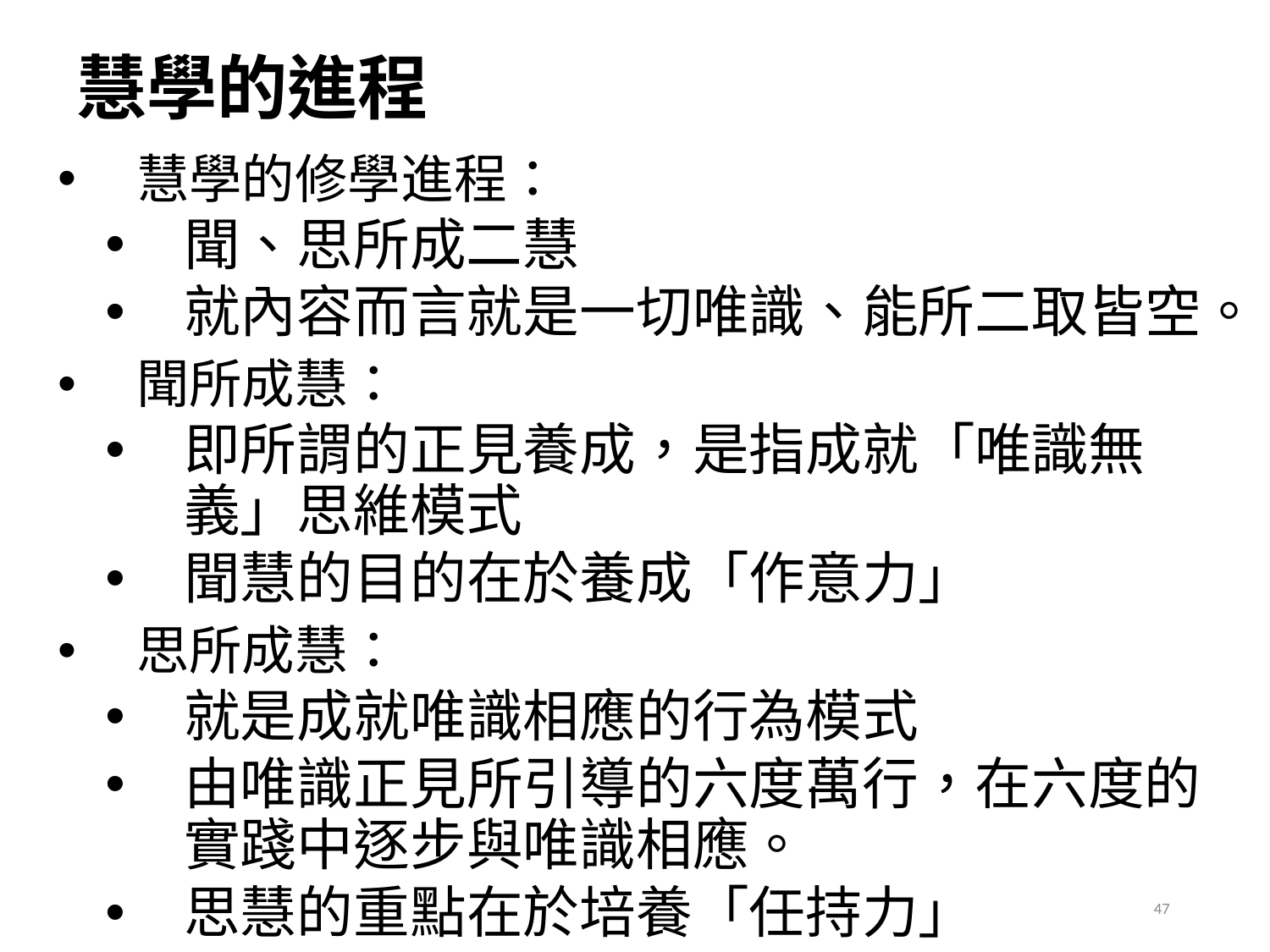

# 慧學的進程
慧學的修學進程：
聞、思所成二慧
就內容而言就是一切唯識、能所二取皆空。
聞所成慧：
即所謂的正見養成，是指成就「唯識無義」思維模式
聞慧的目的在於養成「作意力」
思所成慧：
就是成就唯識相應的行為模式
由唯識正見所引導的六度萬行，在六度的實踐中逐步與唯識相應。
思慧的重點在於培養「任持力」

47